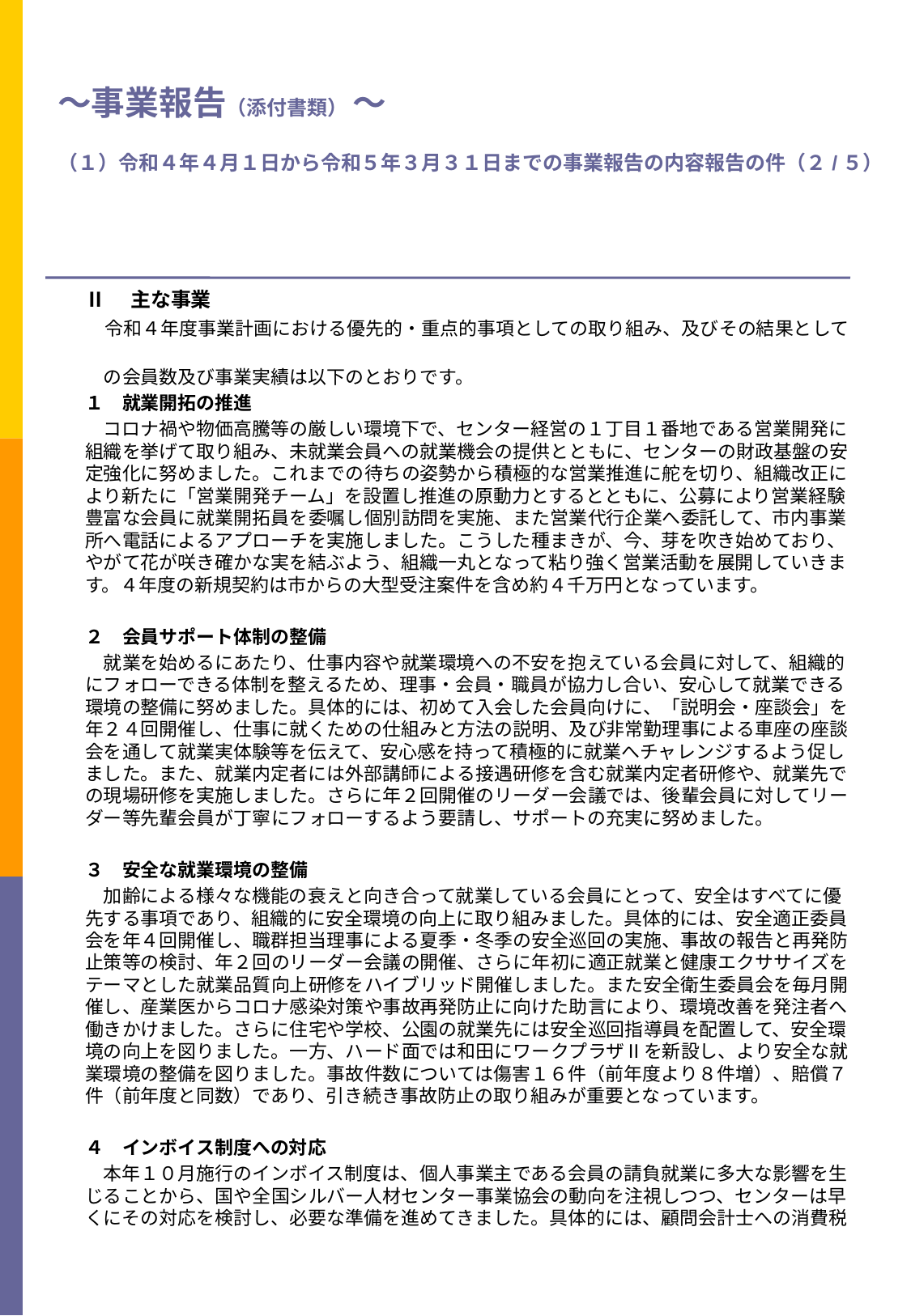

# ～事業報告（添付書類） ～　 　 （１）令和４年４月１日から令和５年３月３１日までの事業報告の内容報告の件（２/５）
Ⅱ　主な事業
　令和４年度事業計画における優先的・重点的事項としての取り組み、及びその結果として
　の会員数及び事業実績は以下のとおりです。
１　就業開拓の推進
　コロナ禍や物価高騰等の厳しい環境下で、センター経営の１丁目１番地である営業開発に組織を挙げて取り組み、未就業会員への就業機会の提供とともに、センターの財政基盤の安定強化に努めました。これまでの待ちの姿勢から積極的な営業推進に舵を切り、組織改正により新たに「営業開発チーム」を設置し推進の原動力とするとともに、公募により営業経験豊富な会員に就業開拓員を委嘱し個別訪問を実施、また営業代行企業へ委託して、市内事業所へ電話によるアプローチを実施しました。こうした種まきが、今、芽を吹き始めており、やがて花が咲き確かな実を結ぶよう、組織一丸となって粘り強く営業活動を展開していきます。４年度の新規契約は市からの大型受注案件を含め約４千万円となっています。

２　会員サポート体制の整備
　就業を始めるにあたり、仕事内容や就業環境への不安を抱えている会員に対して、組織的にフォローできる体制を整えるため、理事・会員・職員が協力し合い、安心して就業できる環境の整備に努めました。具体的には、初めて入会した会員向けに、「説明会・座談会」を年２４回開催し、仕事に就くための仕組みと方法の説明、及び非常勤理事による車座の座談会を通して就業実体験等を伝えて、安心感を持って積極的に就業へチャレンジするよう促しました。また、就業内定者には外部講師による接遇研修を含む就業内定者研修や、就業先での現場研修を実施しました。さらに年２回開催のリーダー会議では、後輩会員に対してリーダー等先輩会員が丁寧にフォローするよう要請し、サポートの充実に努めました。

３　安全な就業環境の整備
　加齢による様々な機能の衰えと向き合って就業している会員にとって、安全はすべてに優先する事項であり、組織的に安全環境の向上に取り組みました。具体的には、安全適正委員会を年４回開催し、職群担当理事による夏季・冬季の安全巡回の実施、事故の報告と再発防止策等の検討、年２回のリーダー会議の開催、さらに年初に適正就業と健康エクササイズをテーマとした就業品質向上研修をハイブリッド開催しました。また安全衛生委員会を毎月開催し、産業医からコロナ感染対策や事故再発防止に向けた助言により、環境改善を発注者へ働きかけました。さらに住宅や学校、公園の就業先には安全巡回指導員を配置して、安全環境の向上を図りました。一方、ハード面では和田にワークプラザⅡを新設し、より安全な就業環境の整備を図りました。事故件数については傷害１６件（前年度より８件増）、賠償７件（前年度と同数）であり、引き続き事故防止の取り組みが重要となっています。

４　インボイス制度への対応
　本年１０月施行のインボイス制度は、個人事業主である会員の請負就業に多大な影響を生じることから、国や全国シルバー人材センター事業協会の動向を注視しつつ、センターは早くにその対応を検討し、必要な準備を進めてきました。具体的には、顧問会計士への消費税